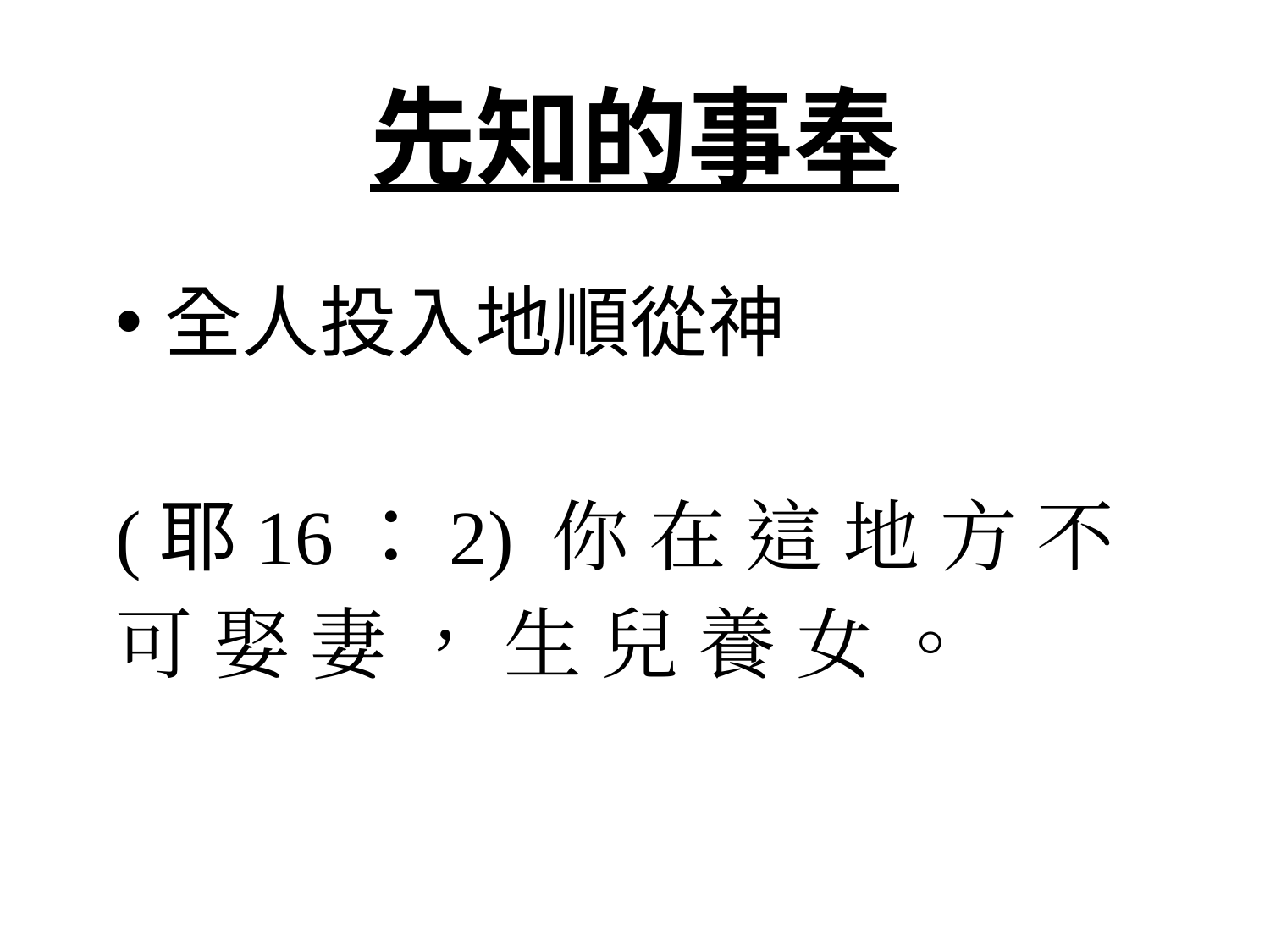

# 先知的事奉
全人投入地順從神

(耶16：2) 你 在 這 地 方 不 可 娶 妻 ， 生 兒 養 女 。